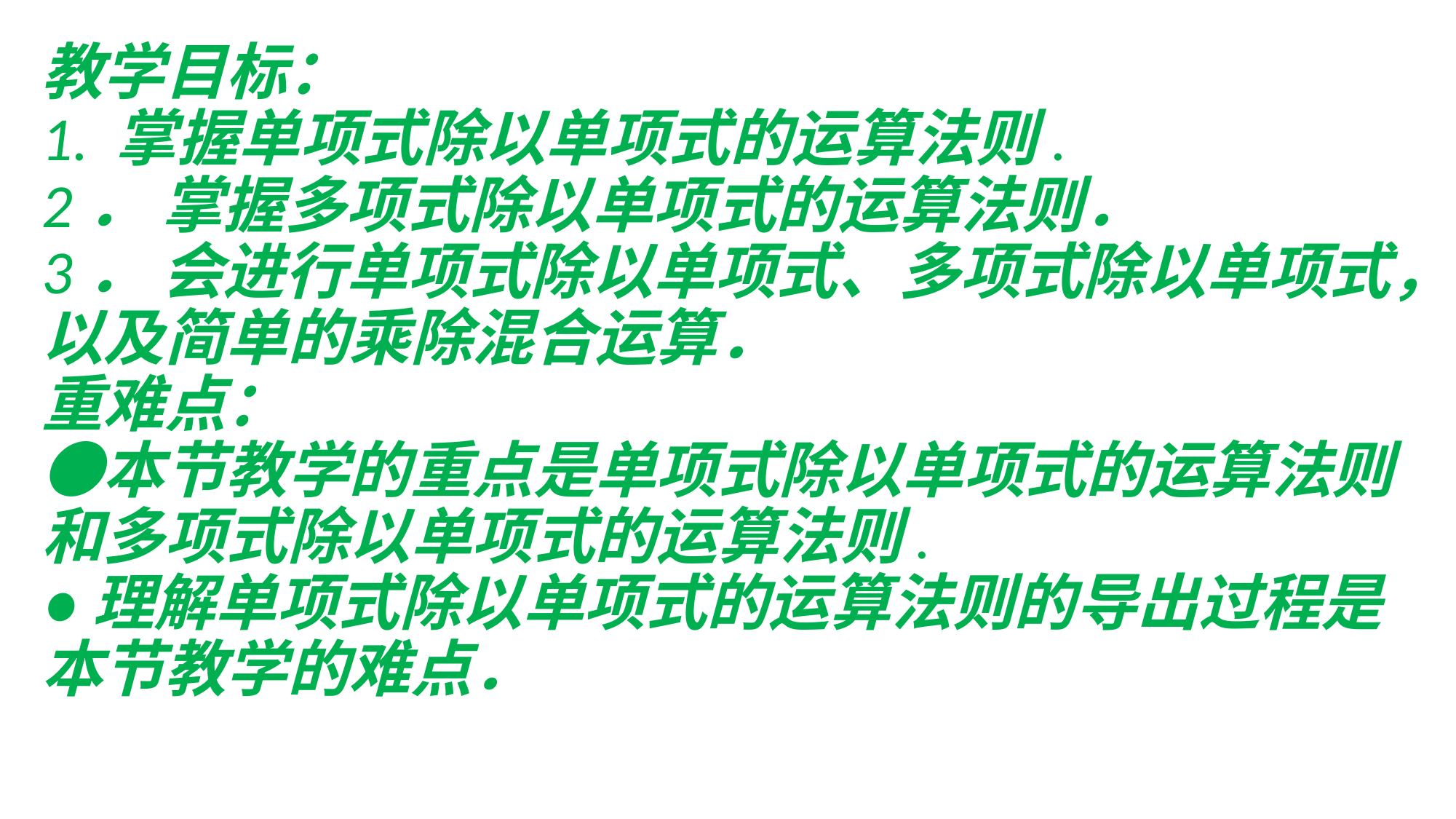

# 教学目标： 1. 掌握单项式除以单项式的运算法则. 2． 掌握多项式除以单项式的运算法则． 3． 会进行单项式除以单项式、多项式除以单项式，以及简单的乘除混合运算． 重难点： ●本节教学的重点是单项式除以单项式的运算法则和多项式除以单项式的运算法则. ●理解单项式除以单项式的运算法则的导出过程是本节教学的难点．